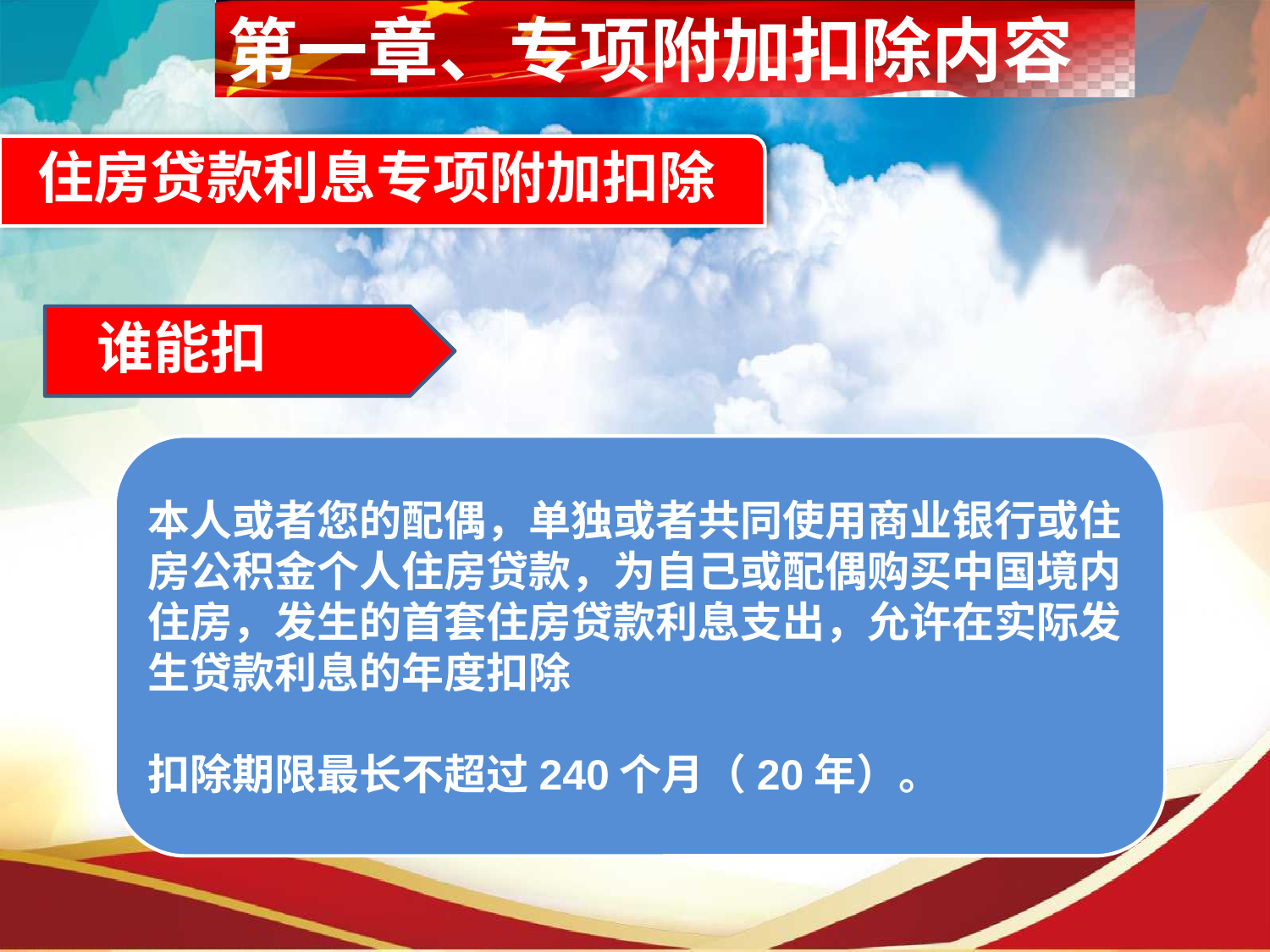

第一章、专项附加扣除内容

住房贷款利息专项附加扣除

谁能扣
本人或者您的配偶，单独或者共同使用商业银行或住房公积金个人住房贷款，为自己或配偶购买中国境内住房，发生的首套住房贷款利息支出，允许在实际发生贷款利息的年度扣除

扣除期限最长不超过240个月（20年）。